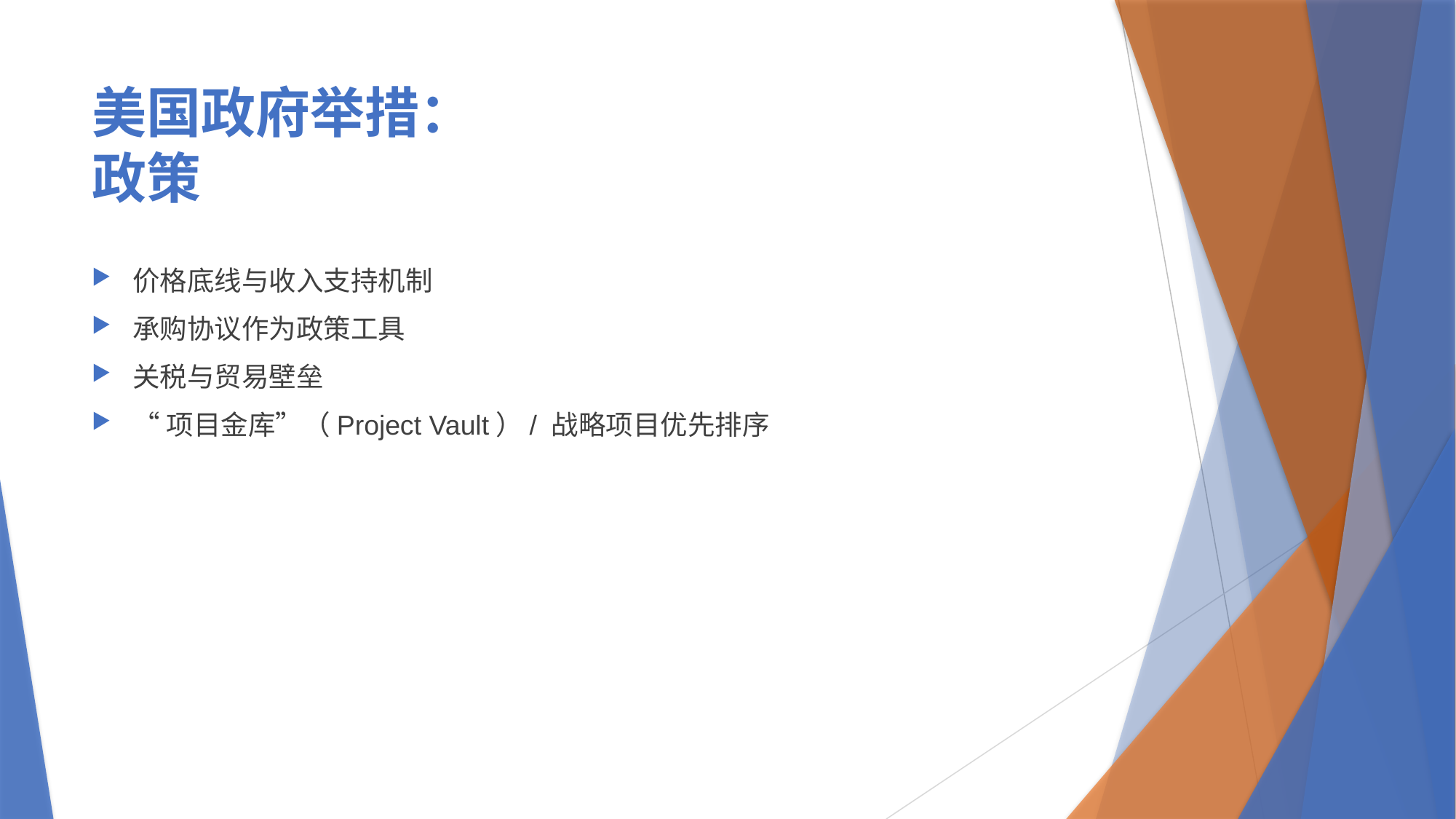

# 美国政府举措： 政策
价格底线与收入支持机制
承购协议作为政策工具
关税与贸易壁垒
“项目金库”（Project Vault）/ 战略项目优先排序